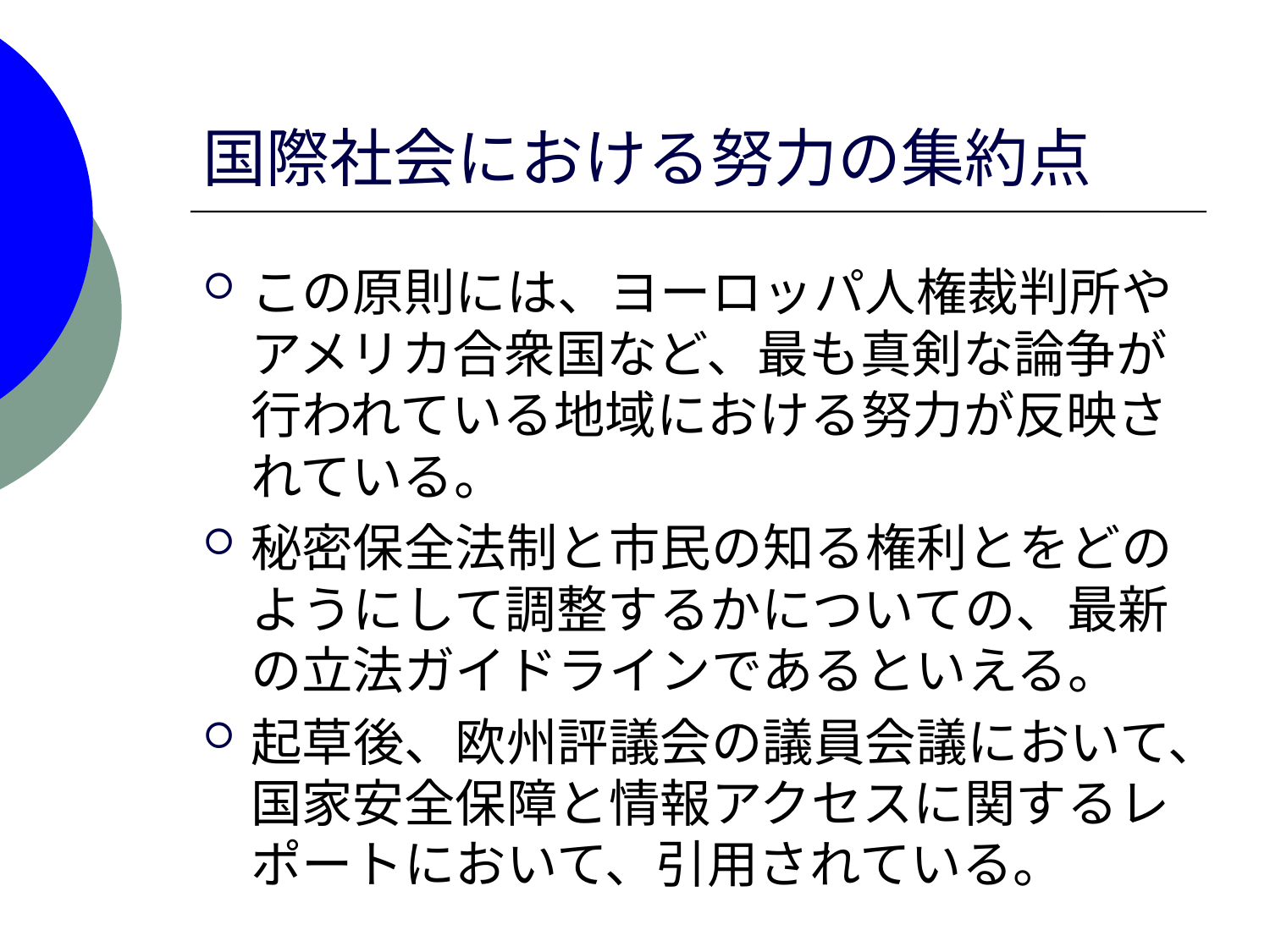

# 国際社会における努力の集約点
この原則には、ヨーロッパ人権裁判所やアメリカ合衆国など、最も真剣な論争が行われている地域における努力が反映されている。
秘密保全法制と市民の知る権利とをどのようにして調整するかについての、最新の立法ガイドラインであるといえる。
起草後、欧州評議会の議員会議において、国家安全保障と情報アクセスに関するレポートにおいて、引用されている。